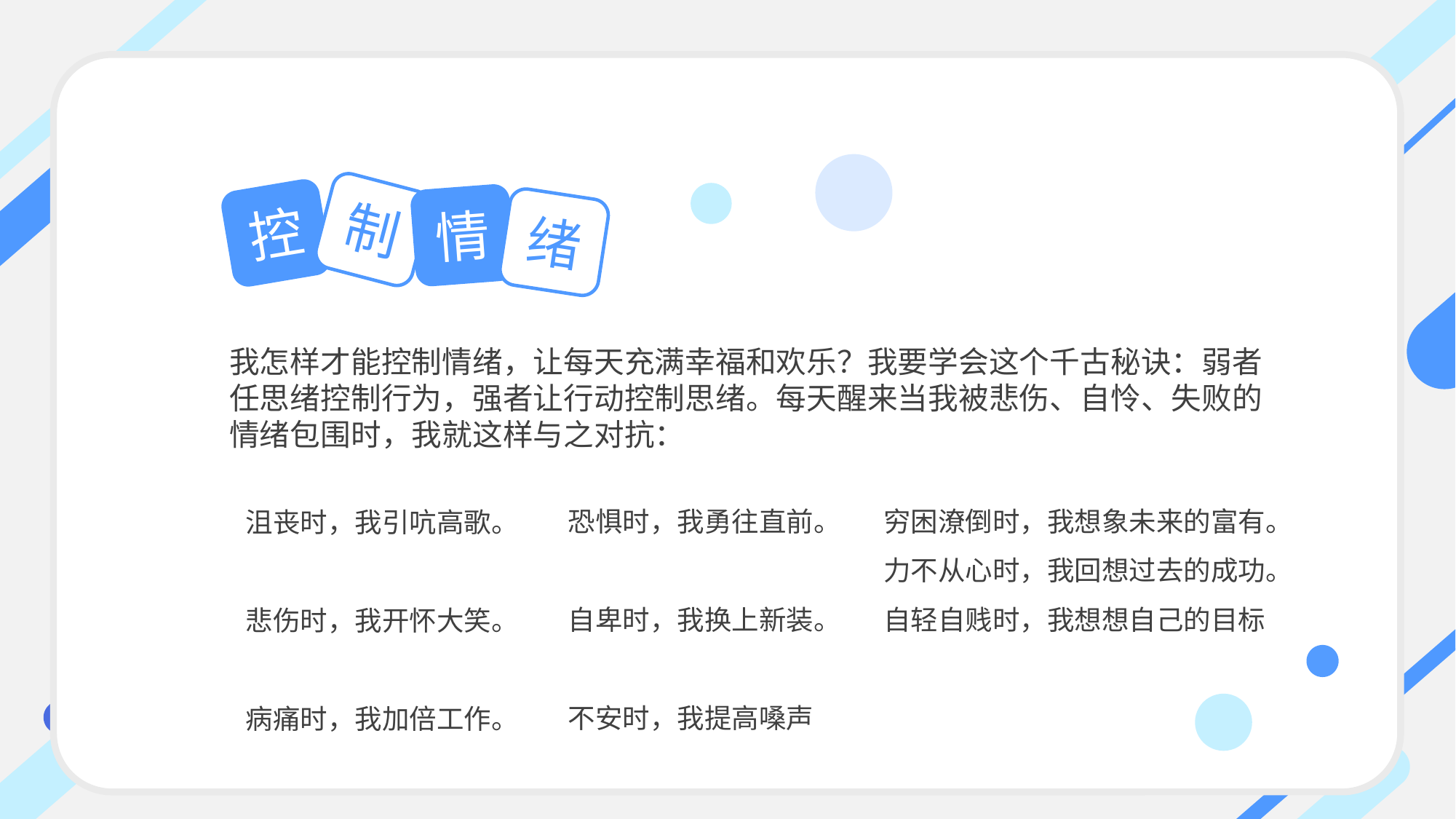

制
控
情
绪

我怎样才能控制情绪，让每天充满幸福和欢乐？我要学会这个千古秘诀：弱者任思绪控制行为，强者让行动控制思绪。每天醒来当我被悲伤、自怜、失败的情绪包围时，我就这样与之对抗：
恐惧时，我勇往直前。
自卑时，我换上新装。
不安时，我提高嗓声
穷困潦倒时，我想象未来的富有。
力不从心时，我回想过去的成功。
自轻自贱时，我想想自己的目标
沮丧时，我引吭高歌。
悲伤时，我开怀大笑。
病痛时，我加倍工作。